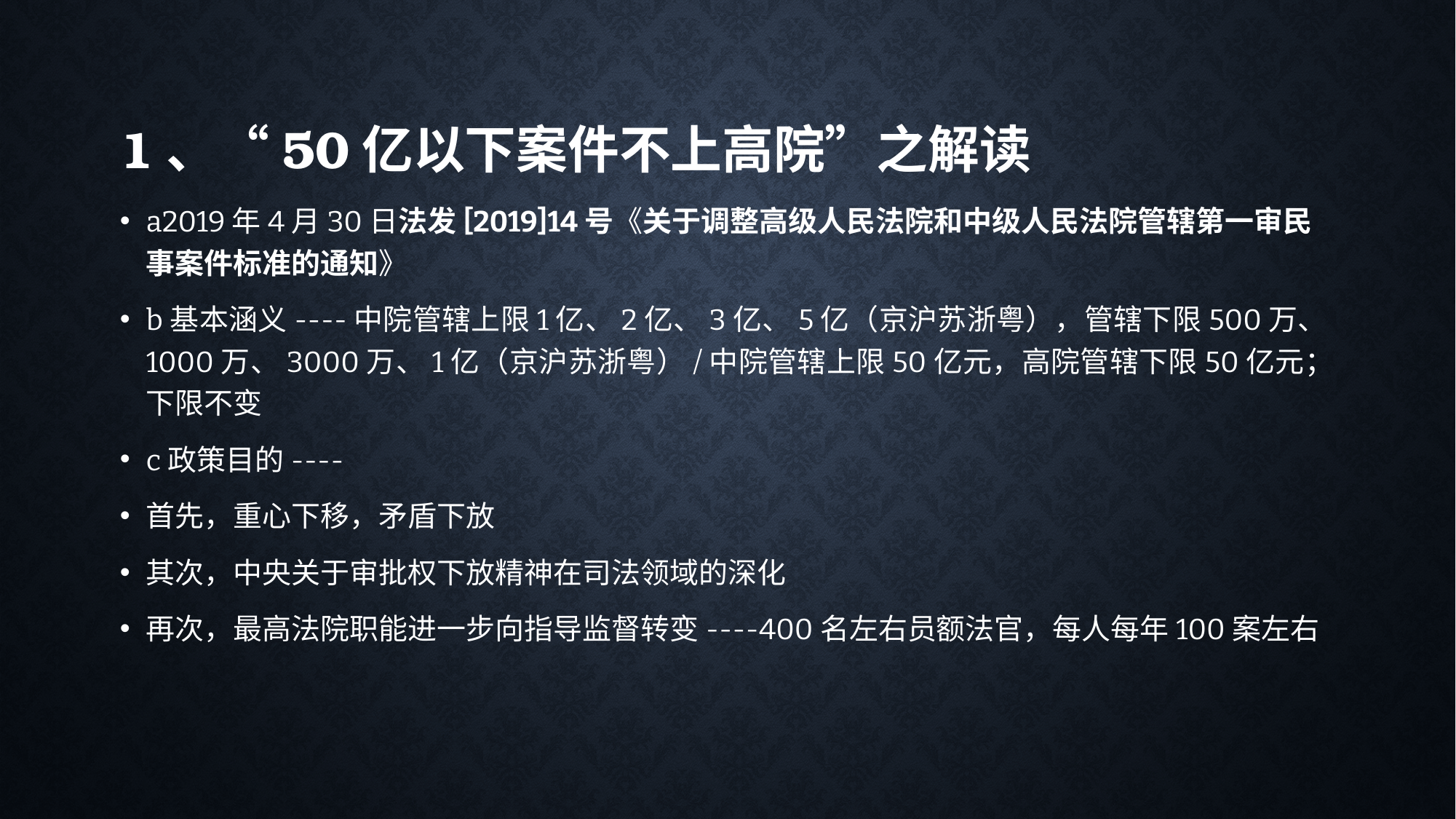

# 1、“50亿以下案件不上高院”之解读
a2019年4月30日法发[2019]14号《关于调整高级人民法院和中级人民法院管辖第一审民事案件标准的通知》
b基本涵义----中院管辖上限1亿、2亿、3亿、5亿（京沪苏浙粤），管辖下限500万、1000万、3000万、1亿（京沪苏浙粤）/中院管辖上限50亿元，高院管辖下限50亿元；下限不变
c政策目的----
首先，重心下移，矛盾下放
其次，中央关于审批权下放精神在司法领域的深化
再次，最高法院职能进一步向指导监督转变----400名左右员额法官，每人每年100案左右